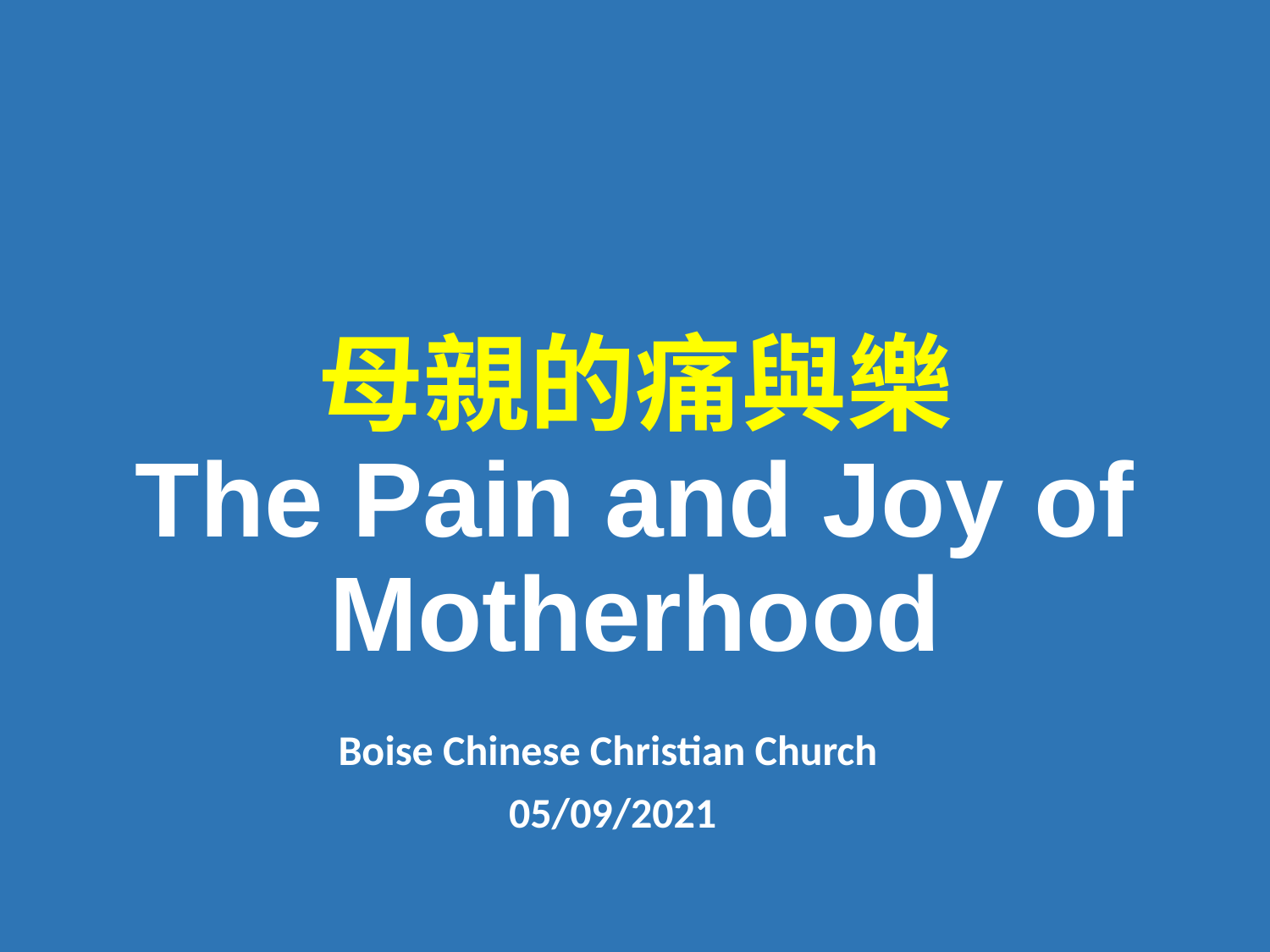

# 母親的痛與樂 The Pain and Joy of Motherhood
Boise Chinese Christian Church
05/09/2021